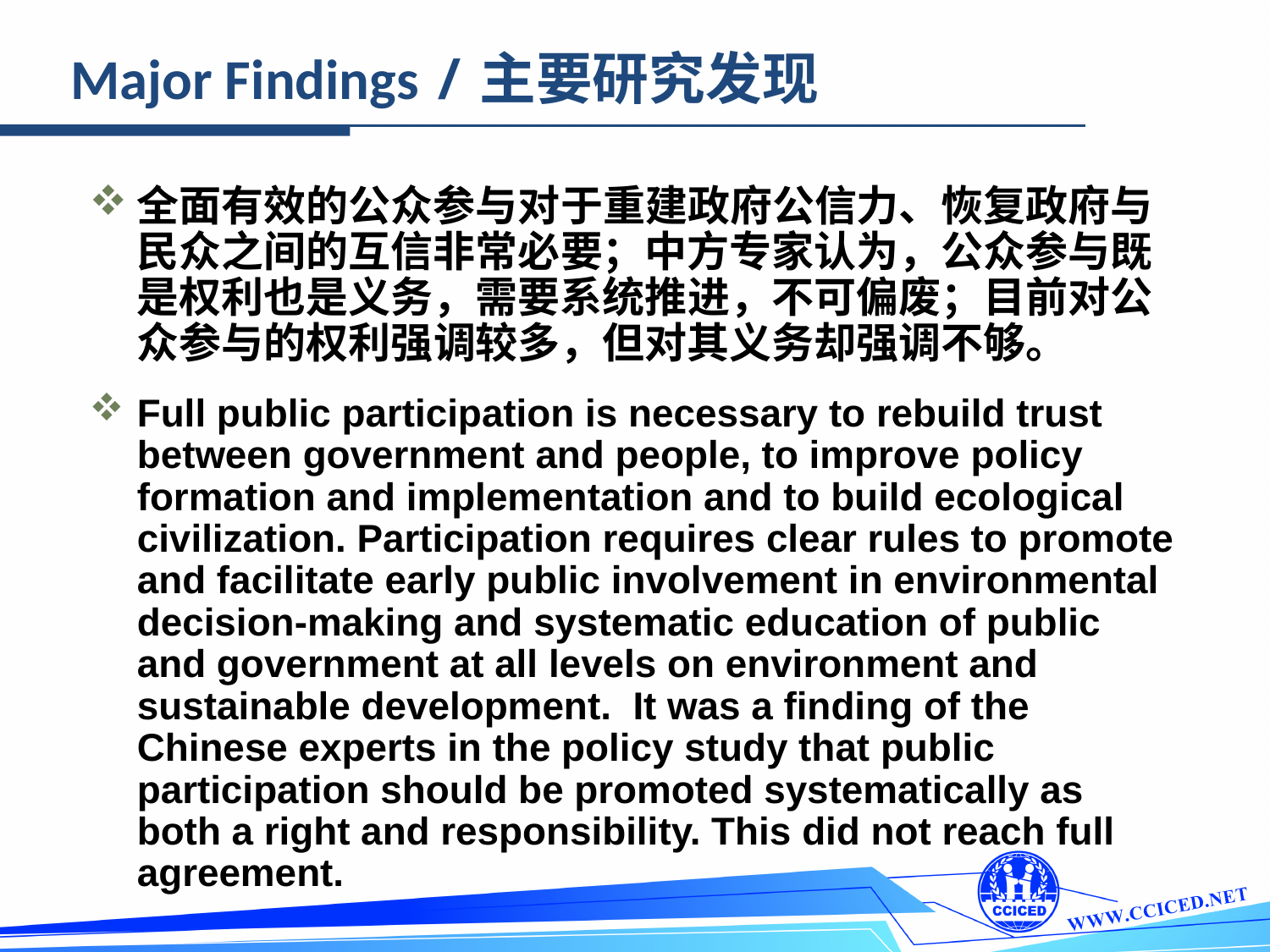

Major Findings /主要研究发现
全面有效的公众参与对于重建政府公信力、恢复政府与民众之间的互信非常必要；中方专家认为，公众参与既是权利也是义务，需要系统推进，不可偏废；目前对公众参与的权利强调较多，但对其义务却强调不够。

Full public participation is necessary to rebuild trust between government and people, to improve policy formation and implementation and to build ecological civilization. Participation requires clear rules to promote and facilitate early public involvement in environmental decision-making and systematic education of public and government at all levels on environment and sustainable development.  It was a finding of the Chinese experts in the policy study that public participation should be promoted systematically as both a right and responsibility. This did not reach full agreement.